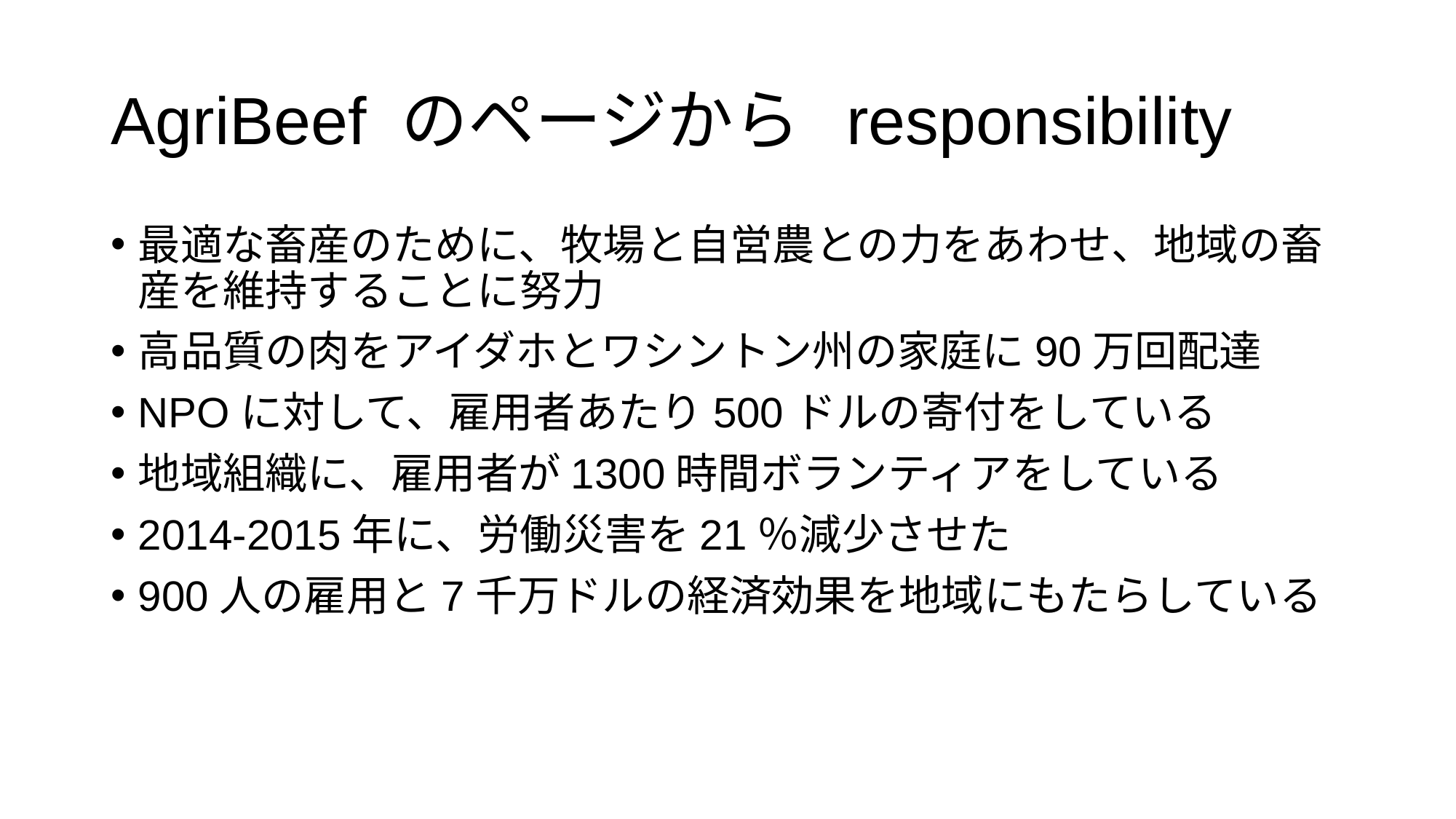

# AgriBeef のページから  responsibility
最適な畜産のために、牧場と自営農との力をあわせ、地域の畜産を維持することに努力
高品質の肉をアイダホとワシントン州の家庭に90万回配達
NPOに対して、雇用者あたり500ドルの寄付をしている
地域組織に、雇用者が1300時間ボランティアをしている
2014-2015年に、労働災害を21％減少させた
900人の雇用と7千万ドルの経済効果を地域にもたらしている